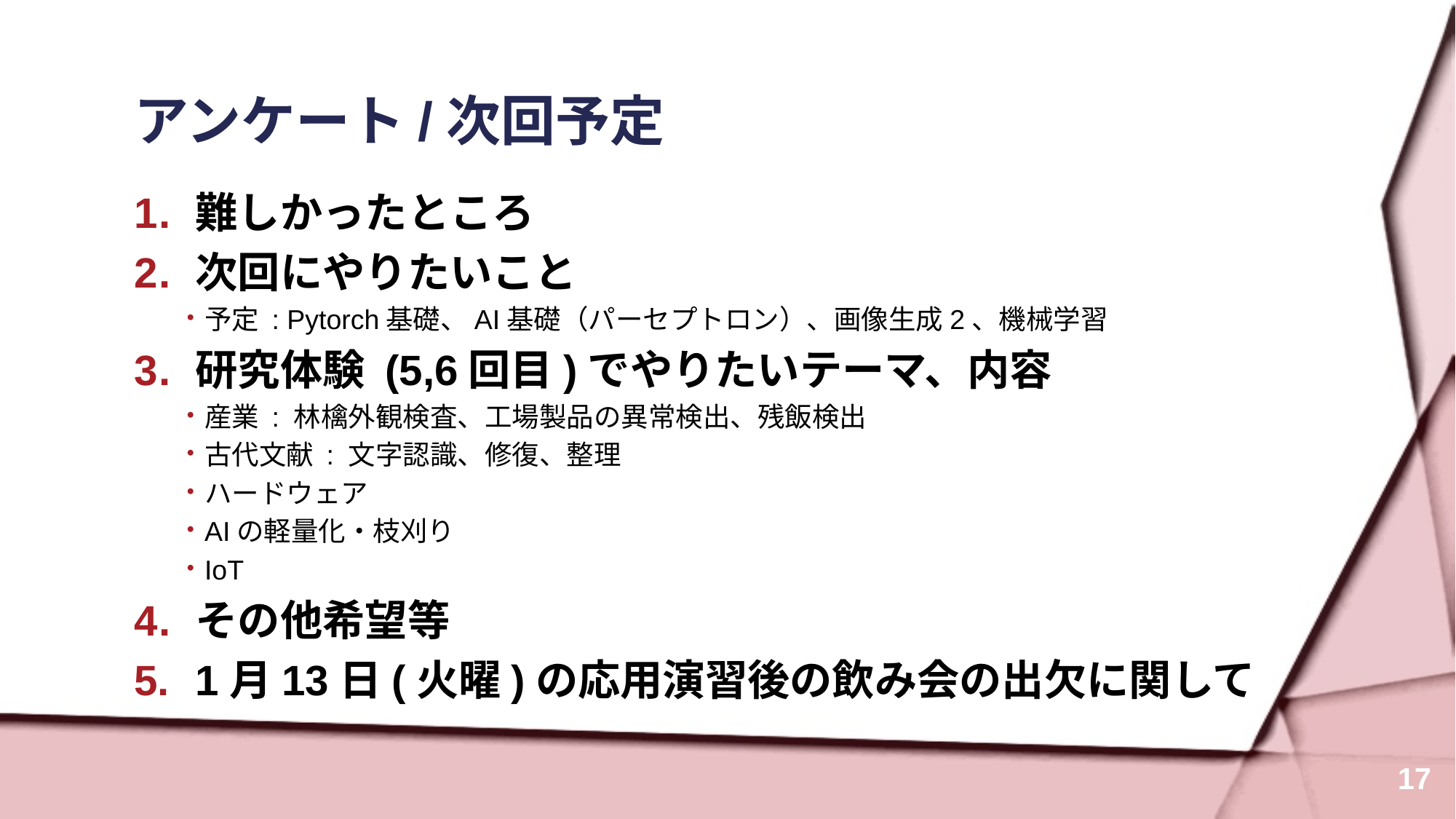

# アンケート/次回予定
難しかったところ
次回にやりたいこと
予定 : Pytorch基礎、AI基礎（パーセプトロン）、画像生成2、機械学習
研究体験 (5,6回目)でやりたいテーマ、内容
産業 : 林檎外観検査、工場製品の異常検出、残飯検出
古代文献​ : 文字認識、修復、整理​
ハードウェア
AIの軽量化・枝刈り
IoT
その他希望等
1月13日(火曜)の応用演習後の飲み会の出欠に関して
17